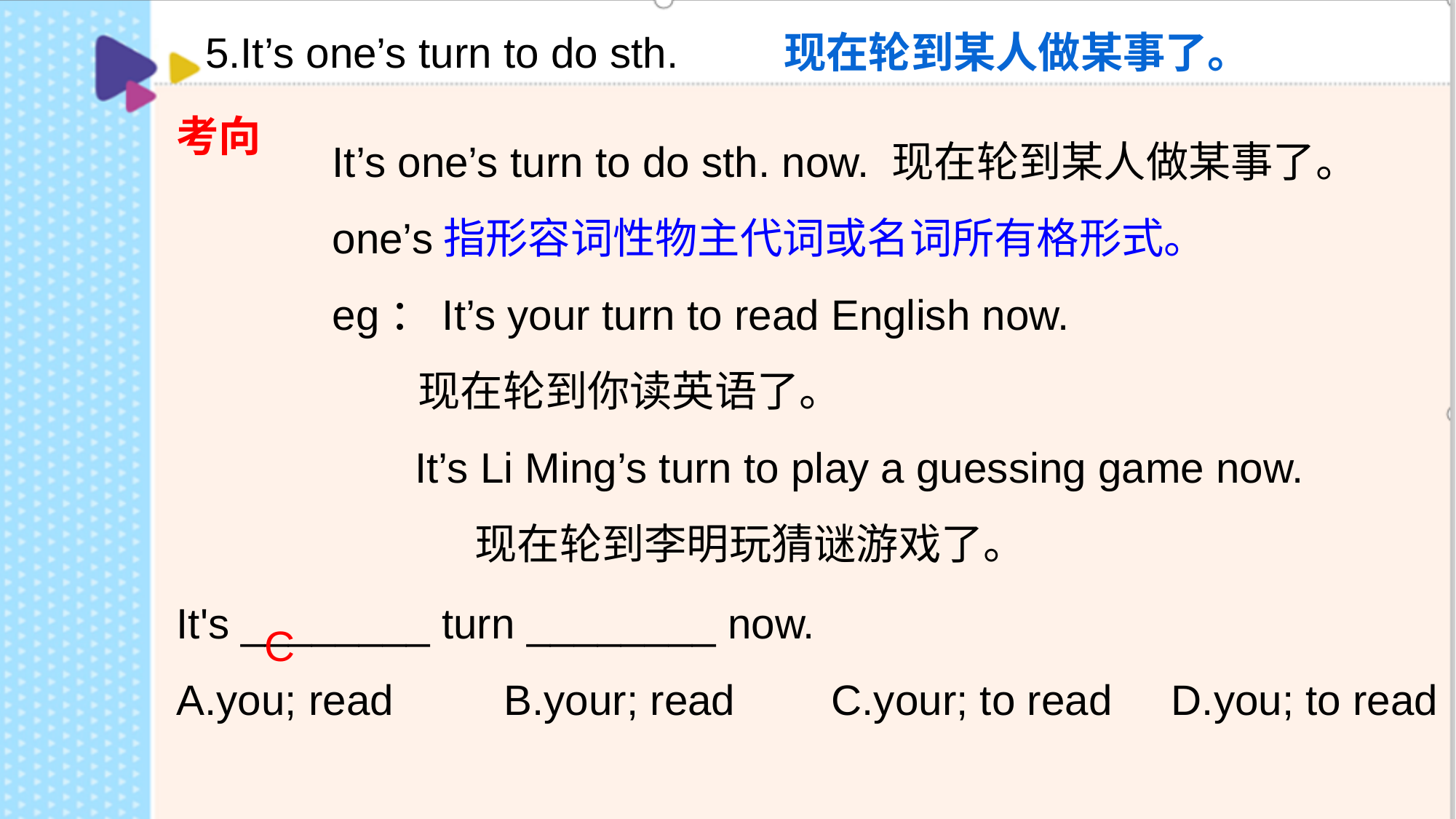

5.It’s one’s turn to do sth.        现在轮到某人做某事了。
考向
It’s one’s turn to do sth. now. 现在轮到某人做某事了。one’s指形容词性物主代词或名词所有格形式。
eg：It’s your turn to read English now.
        现在轮到你读英语了。
       It’s Li Ming’s turn to play a guessing game now.
              现在轮到李明玩猜谜游戏了。
It's ________ turn ________ now.A.you; read		B.your; read	C.your; to read     D.you; to read
C